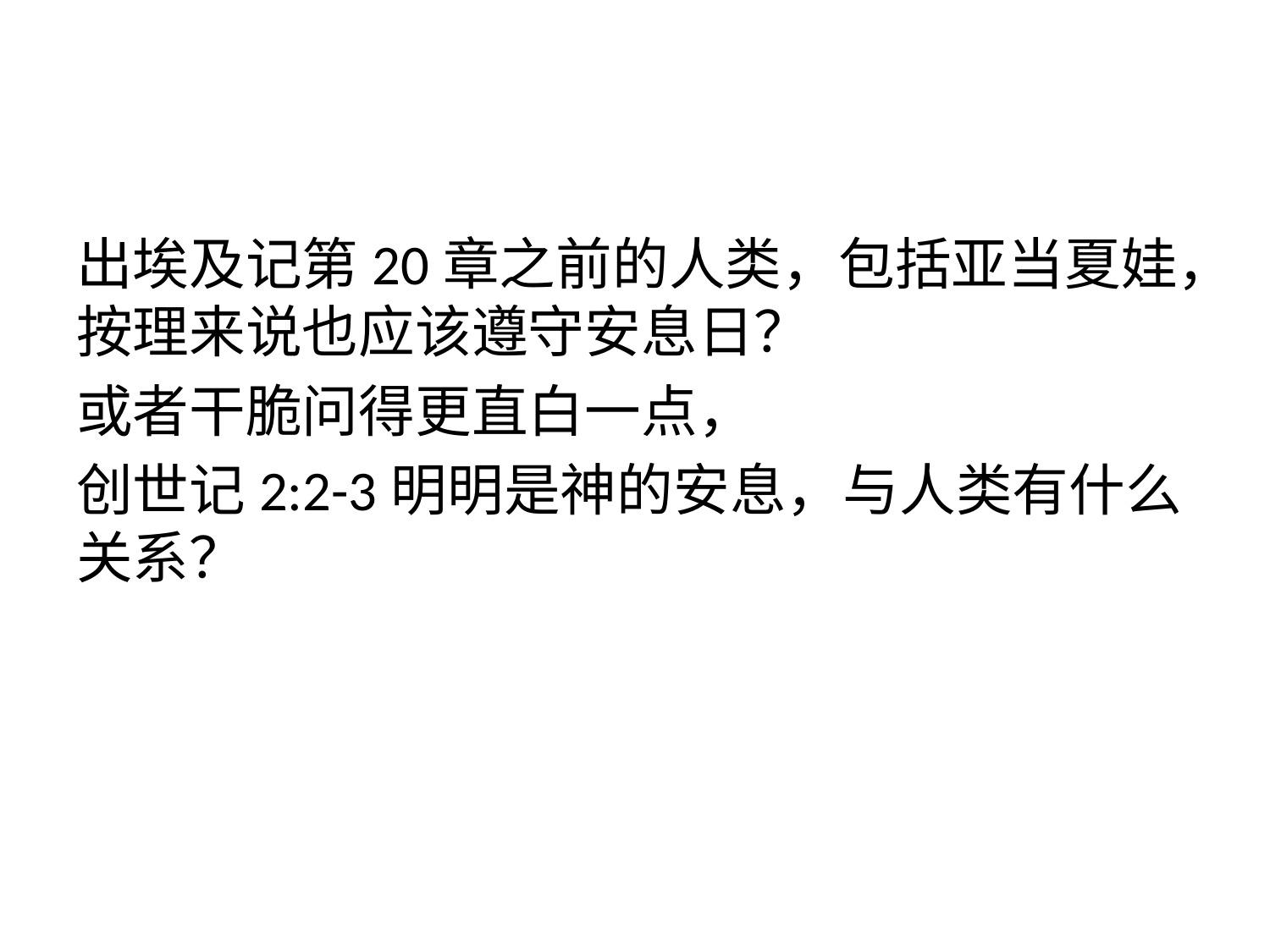

#
出埃及记第20章之前的人类，包括亚当夏娃，按理来说也应该遵守安息日？
或者干脆问得更直白一点，
创世记2:2-3明明是神的安息，与人类有什么关系？